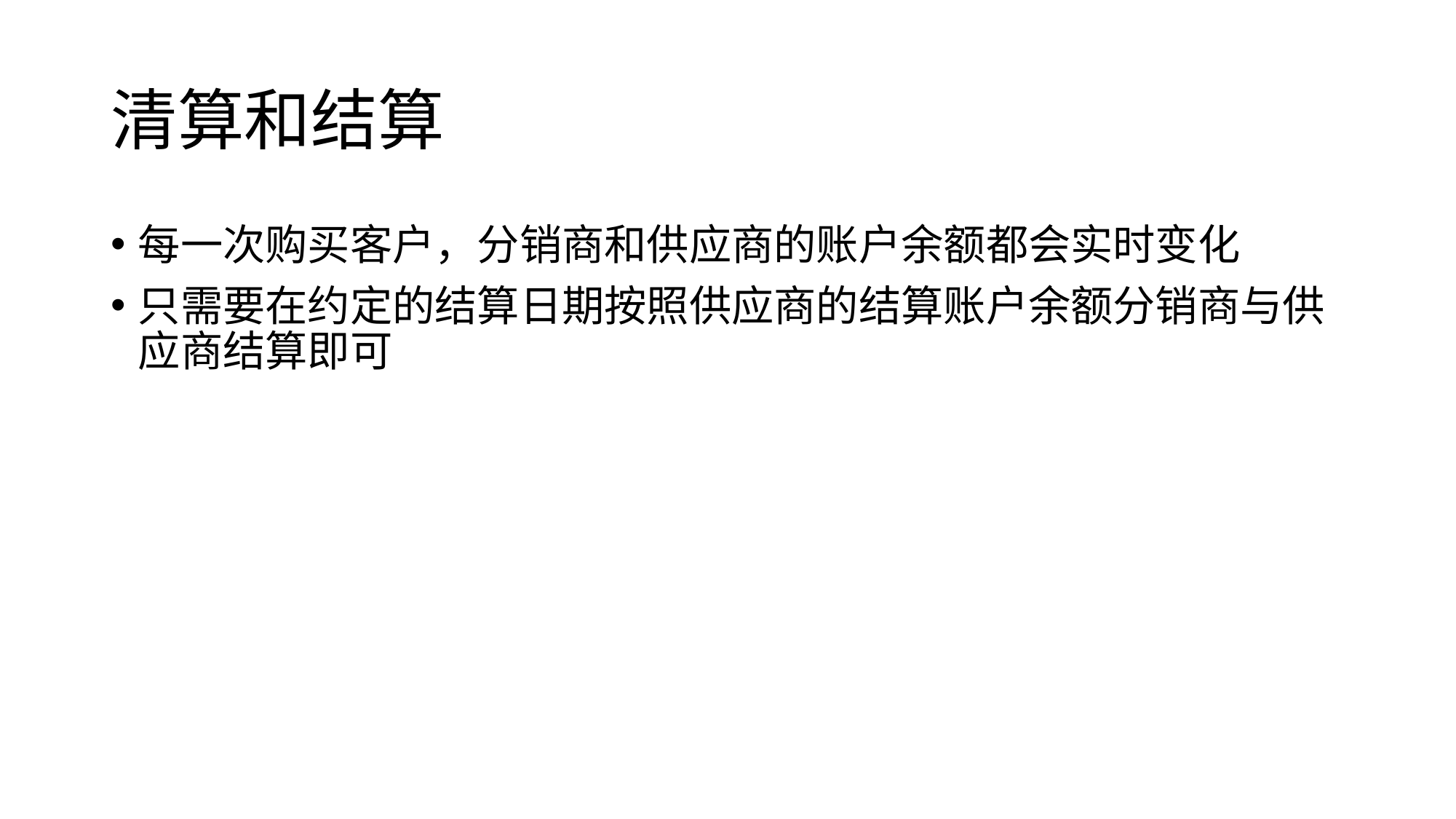

# 清算和结算
每一次购买客户，分销商和供应商的账户余额都会实时变化
只需要在约定的结算日期按照供应商的结算账户余额分销商与供应商结算即可